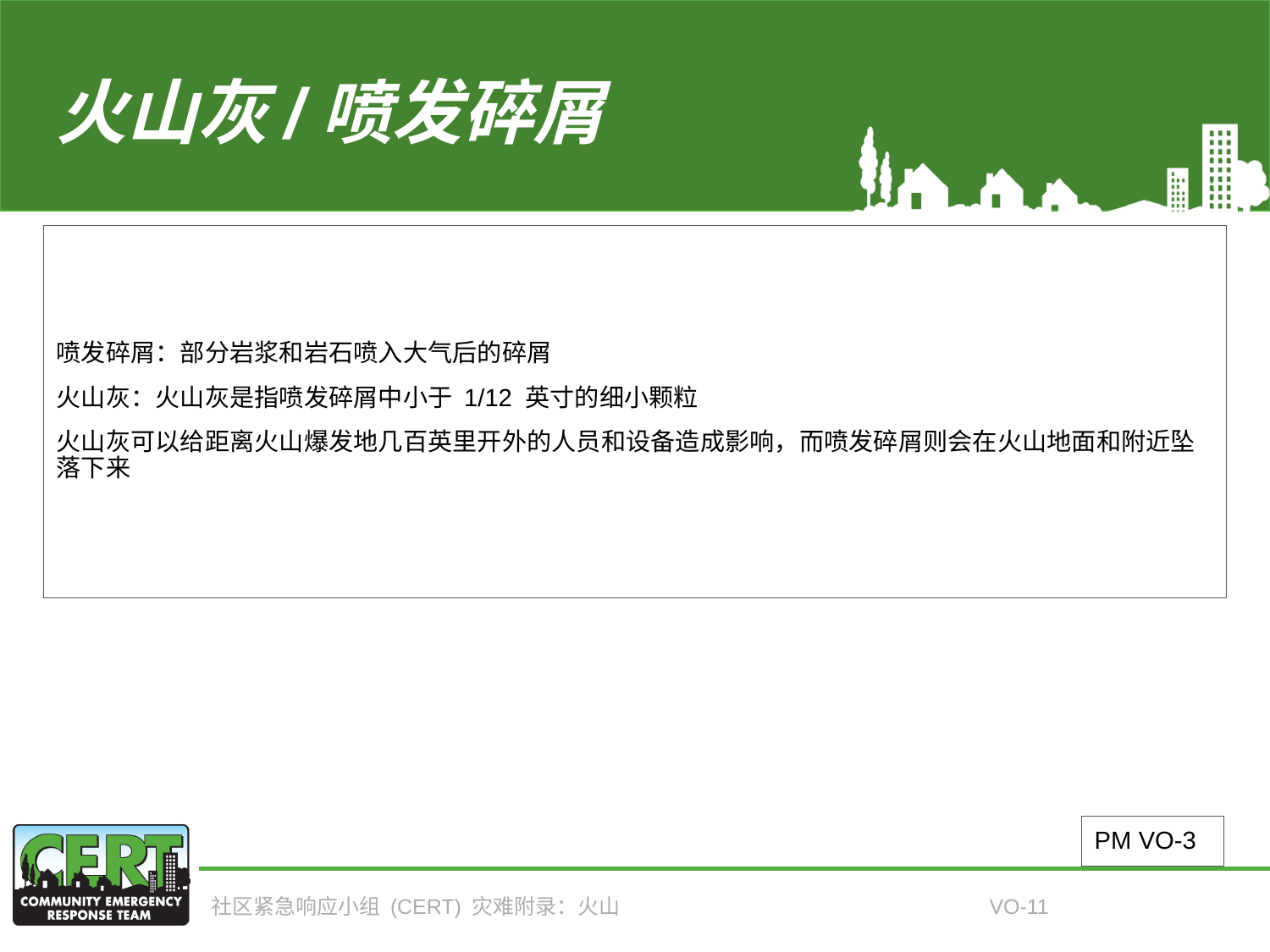

# 火山灰/喷发碎屑
喷发碎屑：部分岩浆和岩石喷入大气后的碎屑
火山灰：火山灰是指喷发碎屑中小于 1/12 英寸的细小颗粒
火山灰可以给距离火山爆发地几百英里开外的人员和设备造成影响，而喷发碎屑则会在火山地面和附近坠落下来
PM VO-3
社区紧急响应小组 (CERT) 灾难附录：火山
VO-11